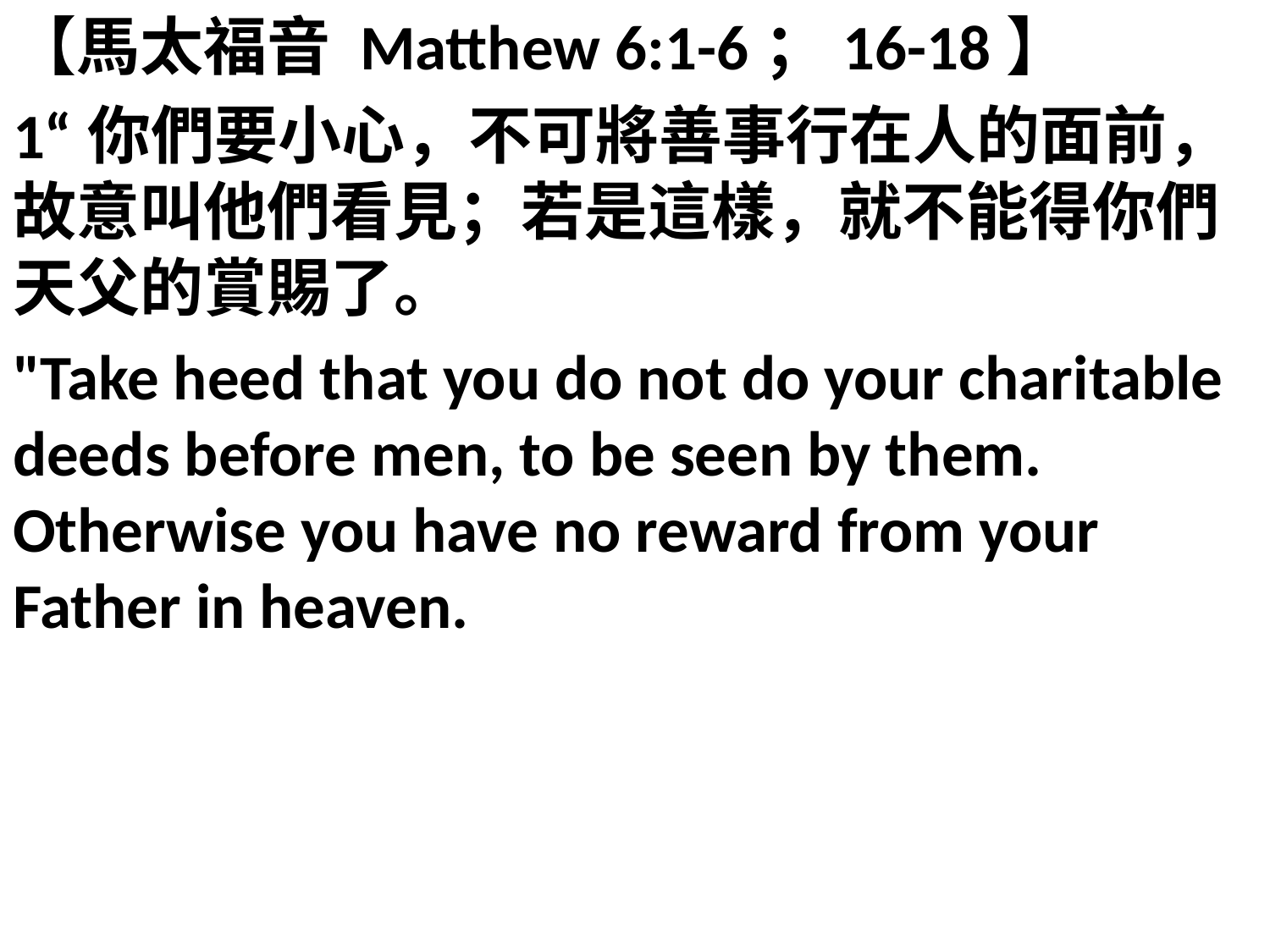

【馬太福音 Matthew 6:1-6；16-18】
1“你們要小心，不可將善事行在人的面前，故意叫他們看見；若是這樣，就不能得你們天父的賞賜了。
"Take heed that you do not do your charitable deeds before men, to be seen by them. Otherwise you have no reward from your Father in heaven.